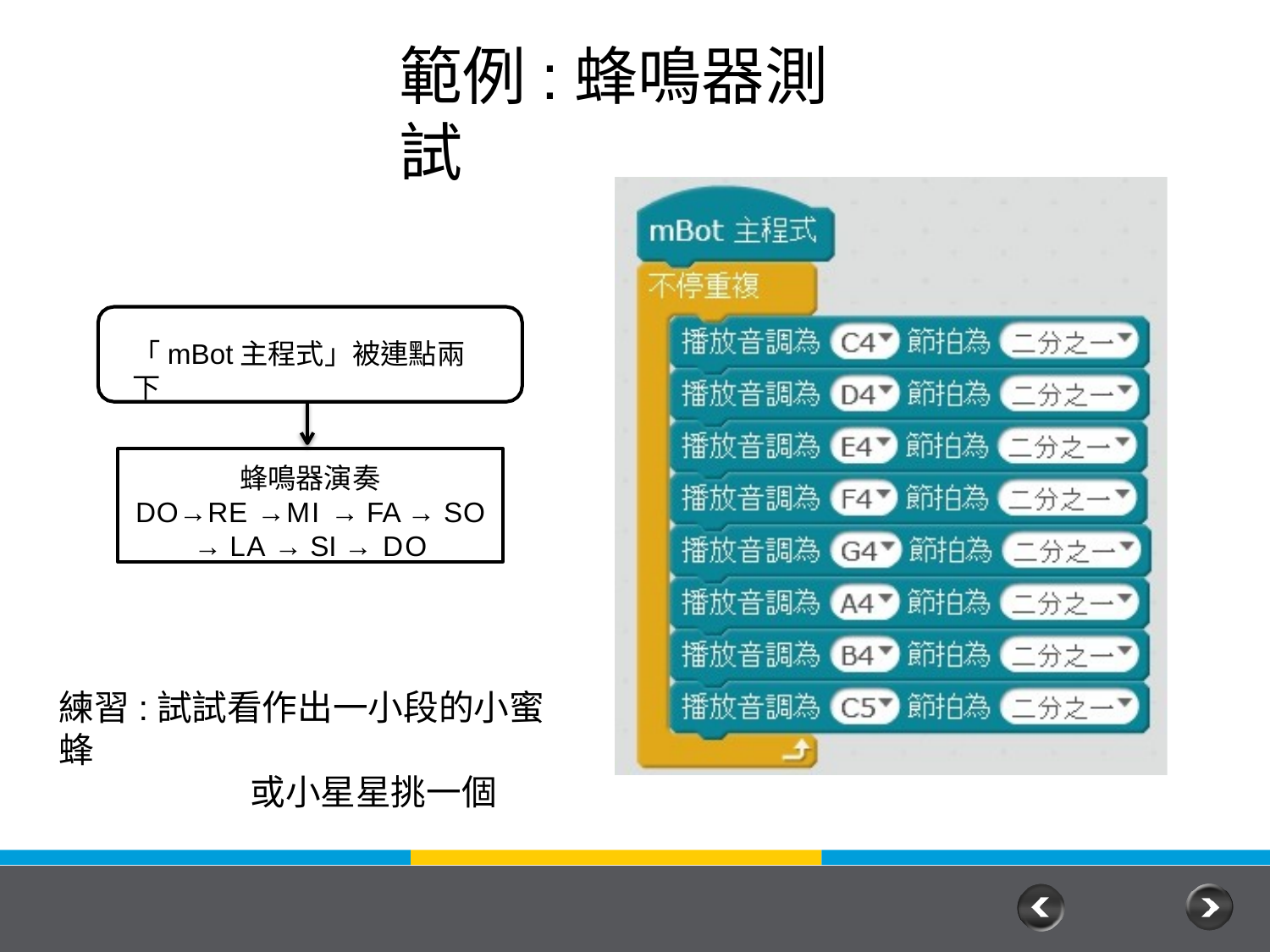

# 範例:蜂鳴器測試

「mBot主程式」被連點兩下

蜂鳴器演奏
DO→RE →MI → FA → SO
→ LA → SI → DO
練習:試試看作出一小段的小蜜蜂
或小星星挑一個

29